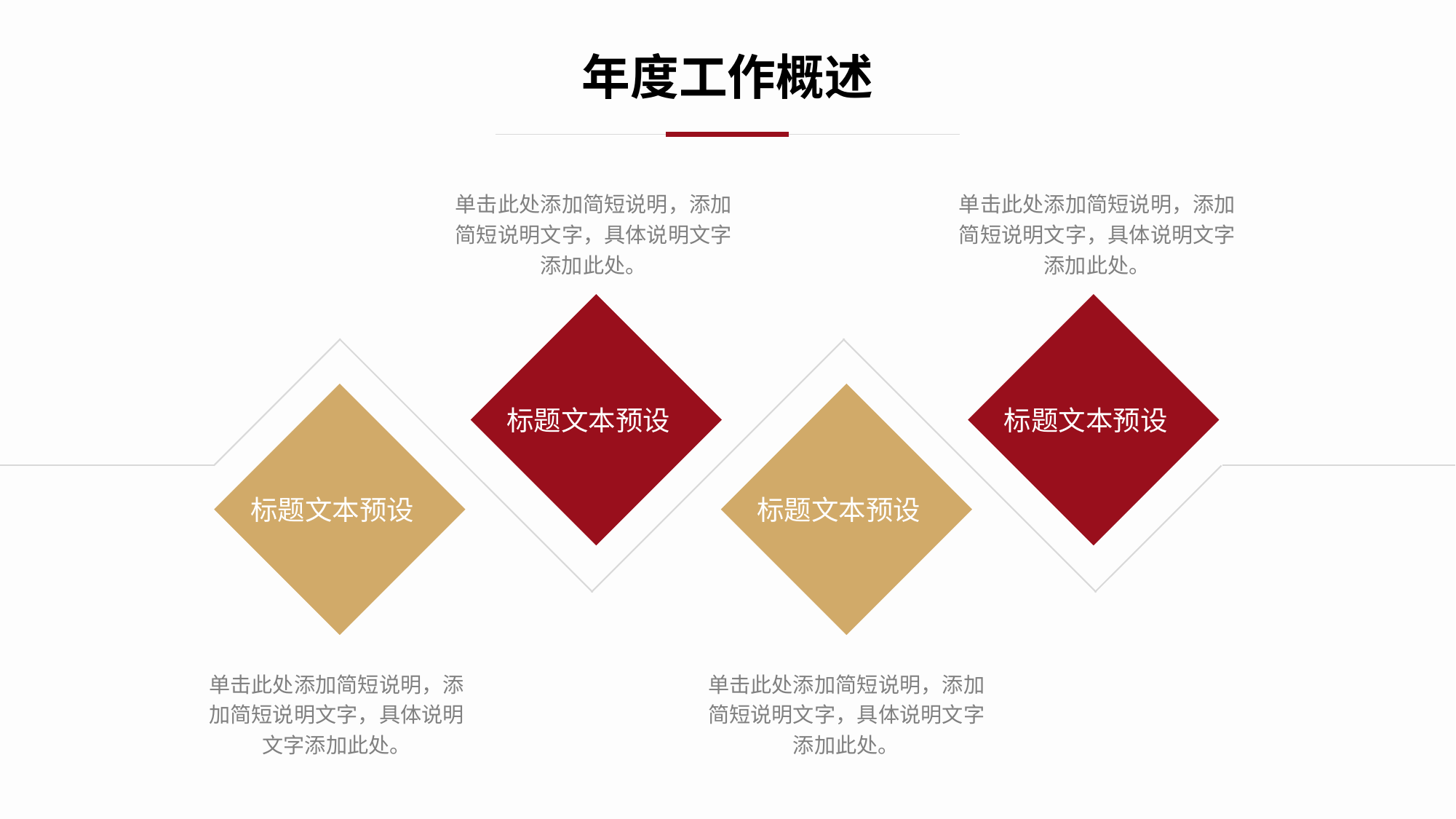

年度工作概述
单击此处添加简短说明，添加简短说明文字，具体说明文字添加此处。
单击此处添加简短说明，添加简短说明文字，具体说明文字添加此处。

标题文本预设

标题文本预设

标题文本预设

标题文本预设
单击此处添加简短说明，添加简短说明文字，具体说明文字添加此处。
单击此处添加简短说明，添加简短说明文字，具体说明文字添加此处。